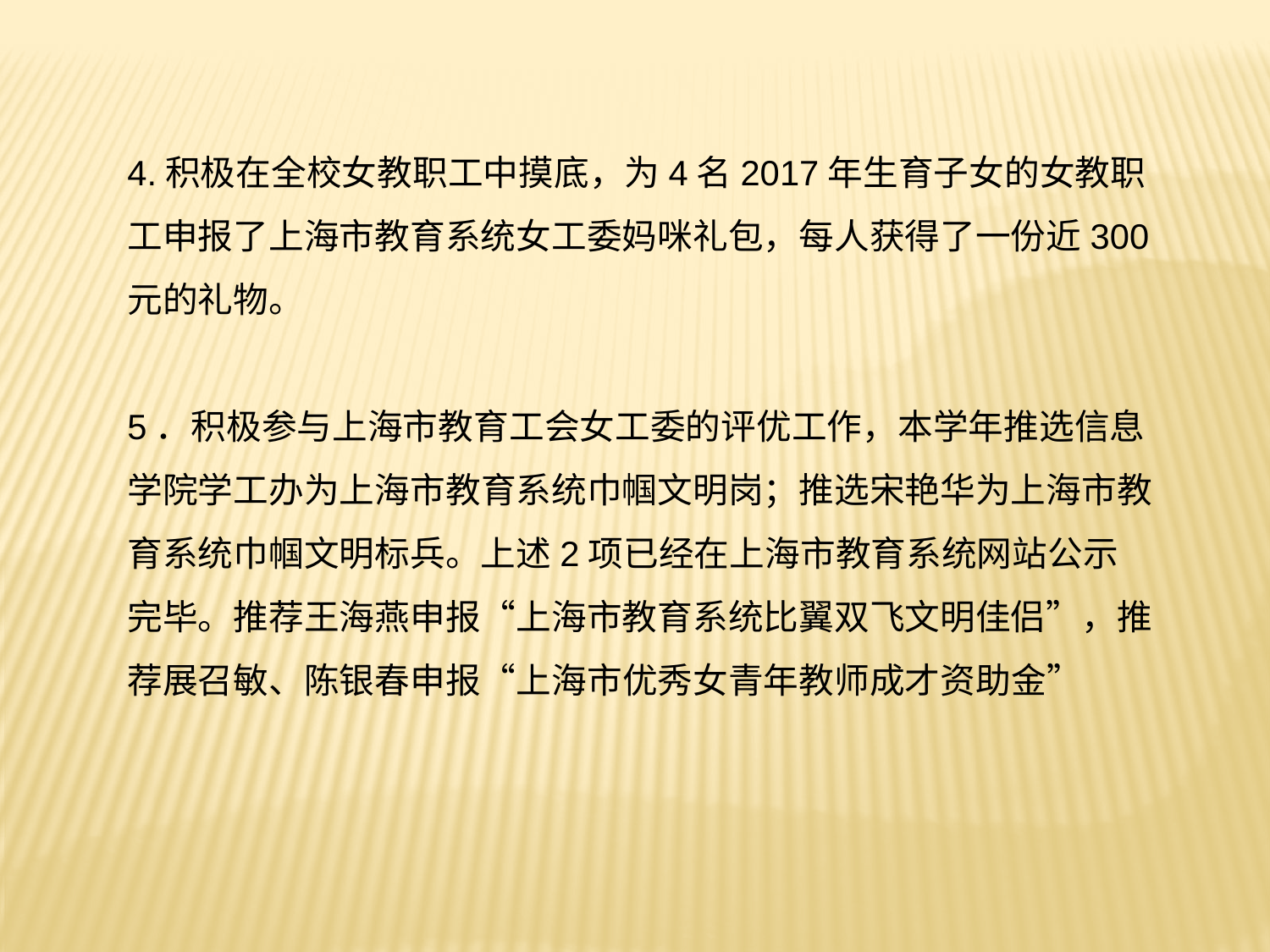

4.积极在全校女教职工中摸底，为4名2017年生育子女的女教职工申报了上海市教育系统女工委妈咪礼包，每人获得了一份近300元的礼物。

5．积极参与上海市教育工会女工委的评优工作，本学年推选信息学院学工办为上海市教育系统巾帼文明岗；推选宋艳华为上海市教育系统巾帼文明标兵。上述2项已经在上海市教育系统网站公示完毕。推荐王海燕申报“上海市教育系统比翼双飞文明佳侣”，推荐展召敏、陈银春申报“上海市优秀女青年教师成才资助金”